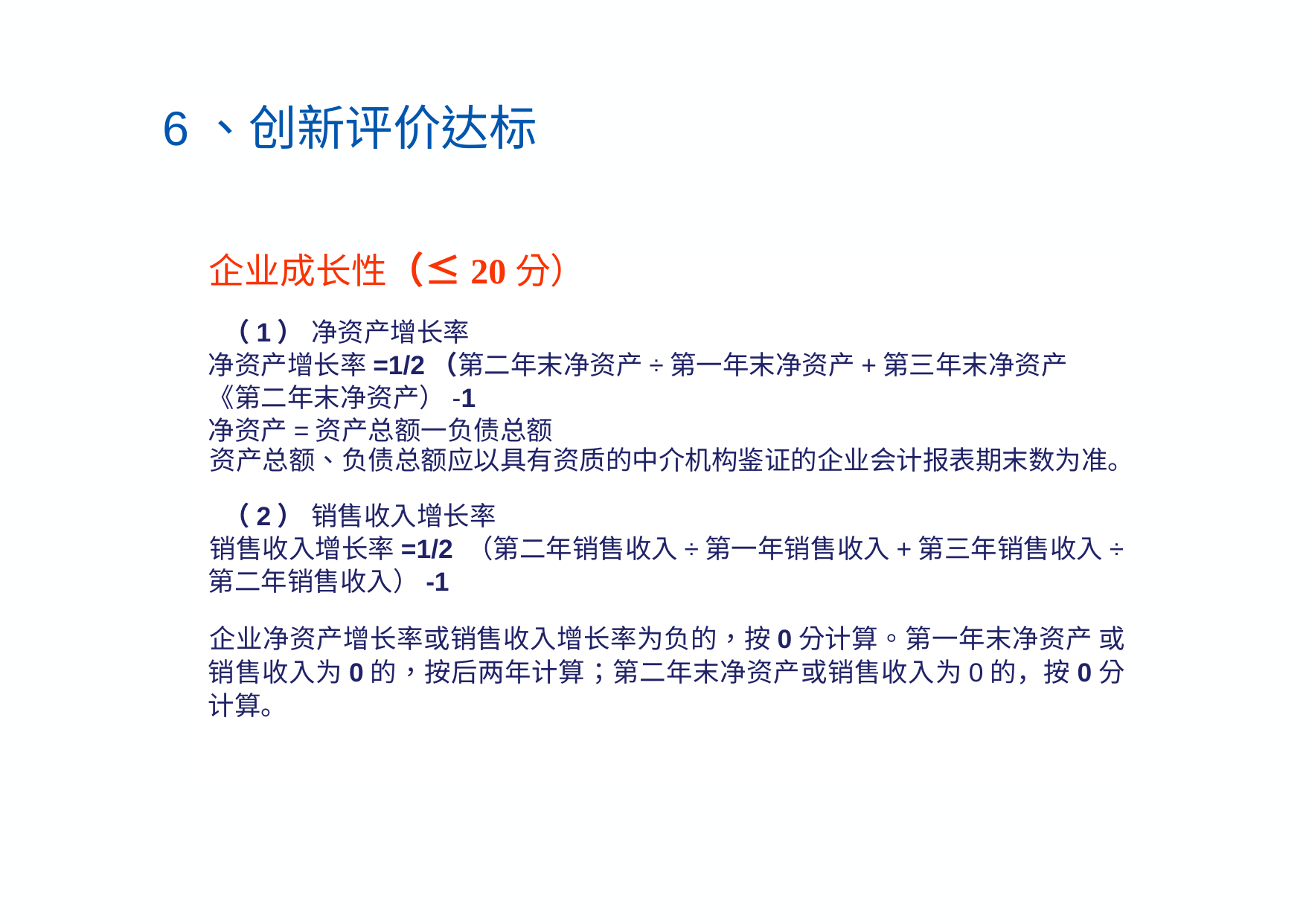

6、创新评价达标
 企业成长性（≤20分）
（1） 净资产增长率
净资产增长率=1/2（第二年末净资产÷第一年末净资产+第三年末净资产
《第二年末净资产）-1
净资产=资产总额一负债总额
资产总额、负债总额应以具有资质的中介机构鉴证的企业会计报表期末数为准。
（2） 销售收入增长率
销售收入增长率=1/2 （第二年销售收入÷第一年销售收入+第三年销售收入÷第二年销售收入）-1
企业净资产增长率或销售收入增长率为负的，按0分计算。第一年末净资产 或销售收入为0的，按后两年计算；第二年末净资产或销售收入为0的，按0分计算。